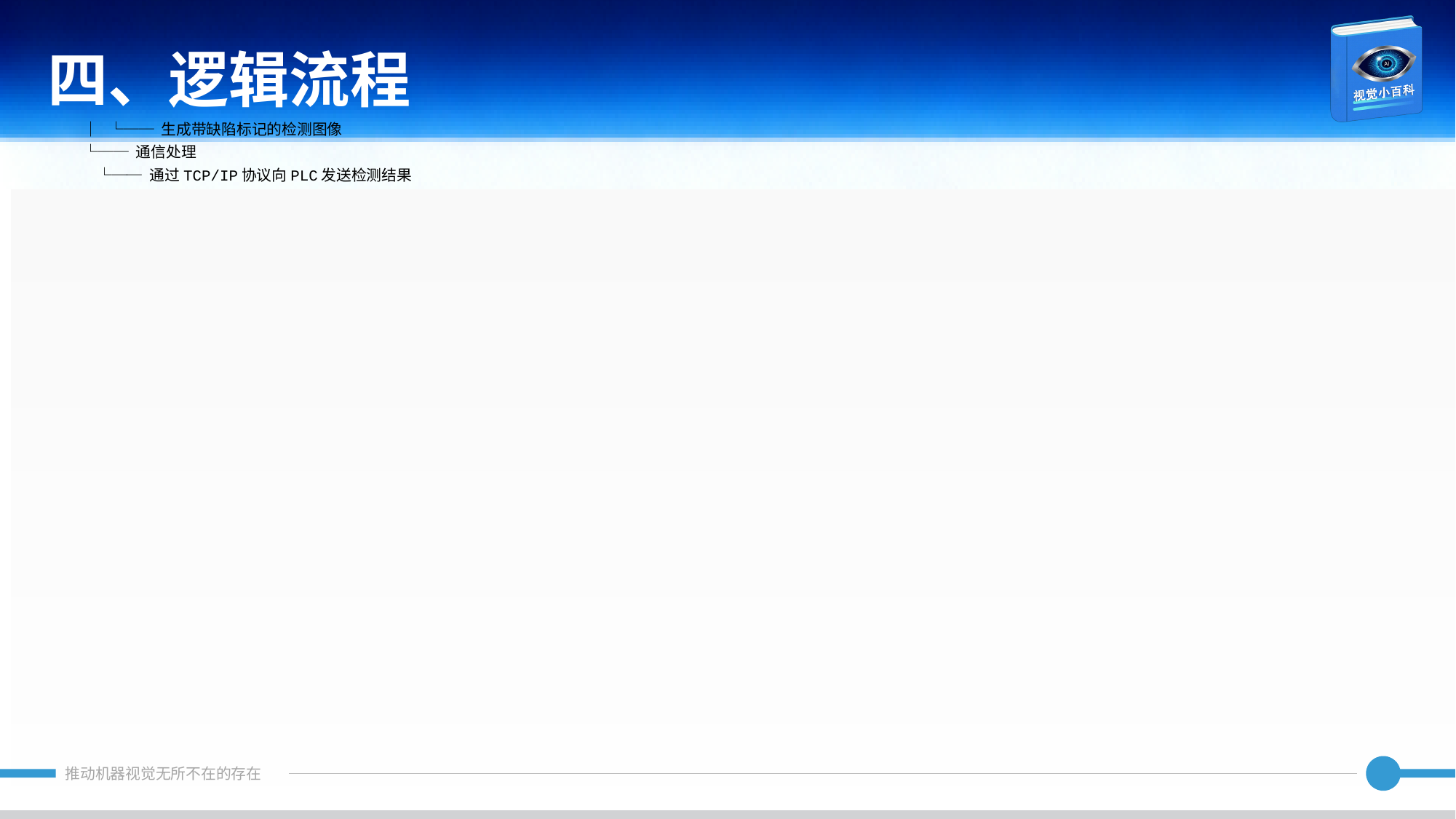

四、逻辑流程

│   └── 生成带缺陷标记的检测图像
└── 通信处理
    └── 通过TCP/IP协议向PLC发送检测结果
10